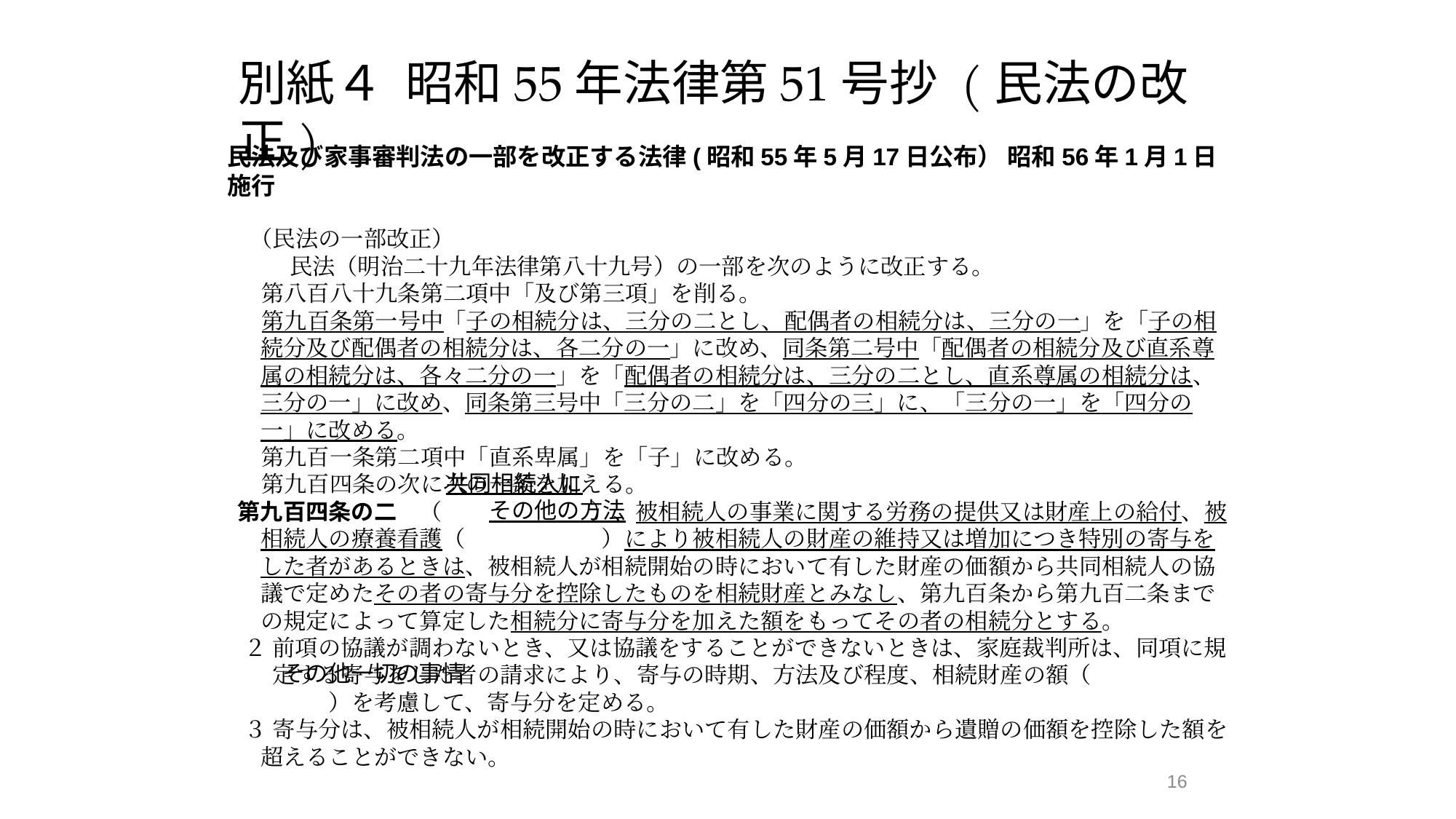

別紙４  昭和55年法律第51号抄 (民法の改正)
民法及び家事審判法の一部を改正する法律(昭和55年5月17日公布） 昭和56年1月1日施行

   （民法の一部改正）
  　　民法（明治二十九年法律第八十九号）の一部を次のように改正する。
　  第八百八十九条第二項中「及び第三項」を削る。
　  第九百条第一号中「子の相続分は、三分の二とし、配偶者の相続分は、三分の一」を「子の相続分及び配偶者の相続分は、各二分の一」に改め、同条第二号中「配偶者の相続分及び直系尊属の相続分は、各々二分の一」を「配偶者の相続分は、三分の二とし、直系尊属の相続分は、三分の一」に改め、同条第三号中「三分の二」を「四分の三」に、「三分の一」を「四分の一」に改める。
　  第九百一条第二項中「直系卑属」を「子」に改める。
　  第九百四条の次に次の一条を加える。
 第九百四条の二　（　　　　　　  ）、被相続人の事業に関する労務の提供又は財産上の給付、被相続人の療養看護（　　　　　　）により被相続人の財産の維持又は増加につき特別の寄与をした者があるときは、被相続人が相続開始の時において有した財産の価額から共同相続人の協議で定めたその者の寄与分を控除したものを相続財産とみなし、第九百条から第九百二条までの規定によって算定した相続分に寄与分を加えた額をもってその者の相続分とする。
  ２ 前項の協議が調わないとき、又は協議をすることができないときは、家庭裁判所は、同項に規
   　定する寄与をした者の請求により、寄与の時期、方法及び程度、相続財産の額（　　　　 　　　　）を考慮して、寄与分を定める。
  ３ 寄与分は、被相続人が相続開始の時において有した財産の価額から遺贈の価額を控除した額を超えることができない。

共同相続人に
その他の方法
その他一切の事情
16